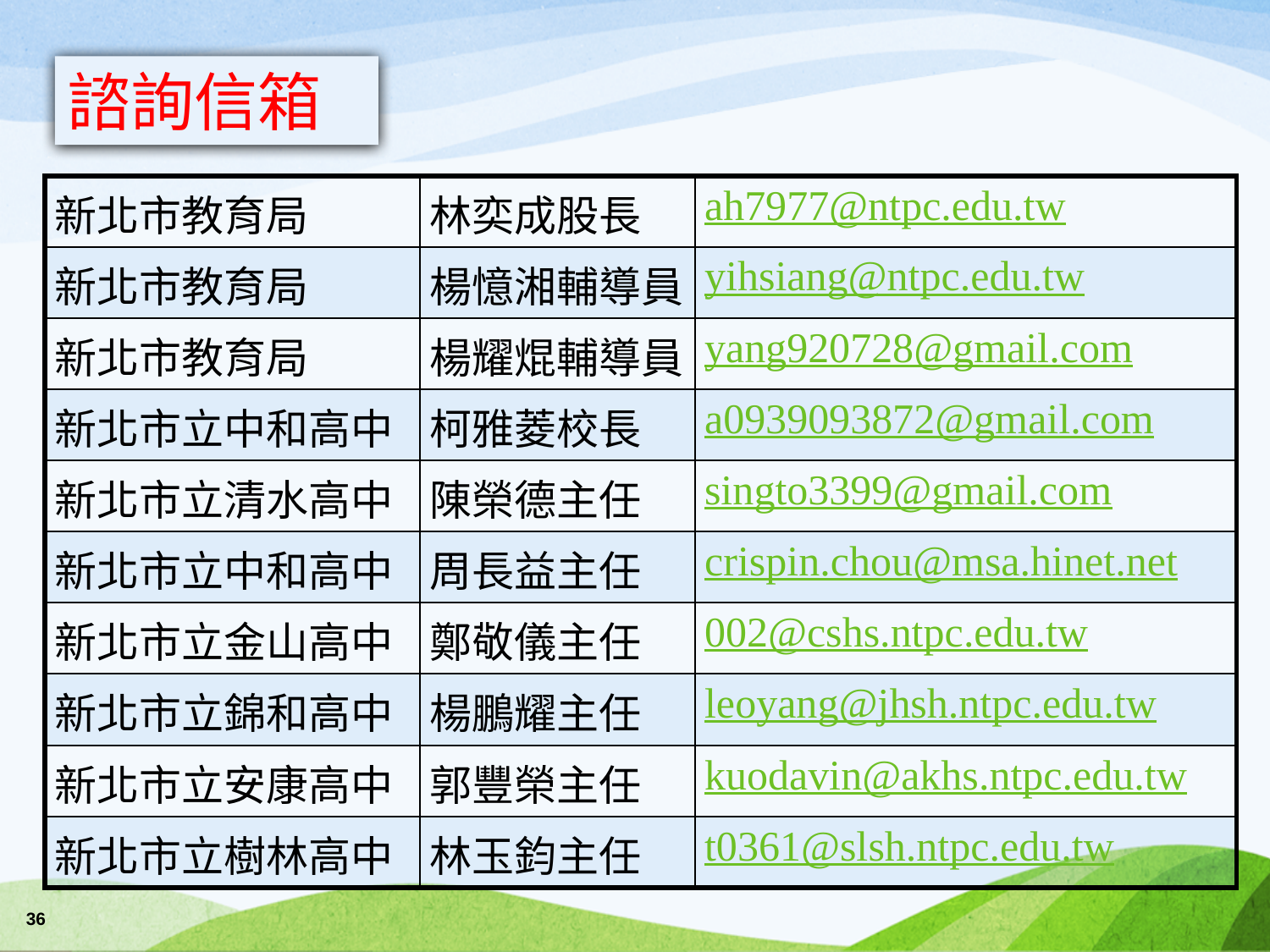

諮詢信箱
| 新北市教育局 | 林奕成股長 | ah7977@ntpc.edu.tw |
| --- | --- | --- |
| 新北市教育局 | 楊憶湘輔導員 | yihsiang@ntpc.edu.tw |
| 新北市教育局 | 楊耀焜輔導員 | yang920728@gmail.com |
| 新北市立中和高中 | 柯雅菱校長 | a0939093872@gmail.com |
| 新北市立清水高中 | 陳榮德主任 | singto3399@gmail.com |
| 新北市立中和高中 | 周長益主任 | crispin.chou@msa.hinet.net |
| 新北市立金山高中 | 鄭敬儀主任 | 002@cshs.ntpc.edu.tw |
| 新北市立錦和高中 | 楊鵬耀主任 | leoyang@jhsh.ntpc.edu.tw |
| 新北市立安康高中 | 郭豐榮主任 | kuodavin@akhs.ntpc.edu.tw |
| 新北市立樹林高中 | 林玉鈞主任 | t0361@slsh.ntpc.edu.tw |
36